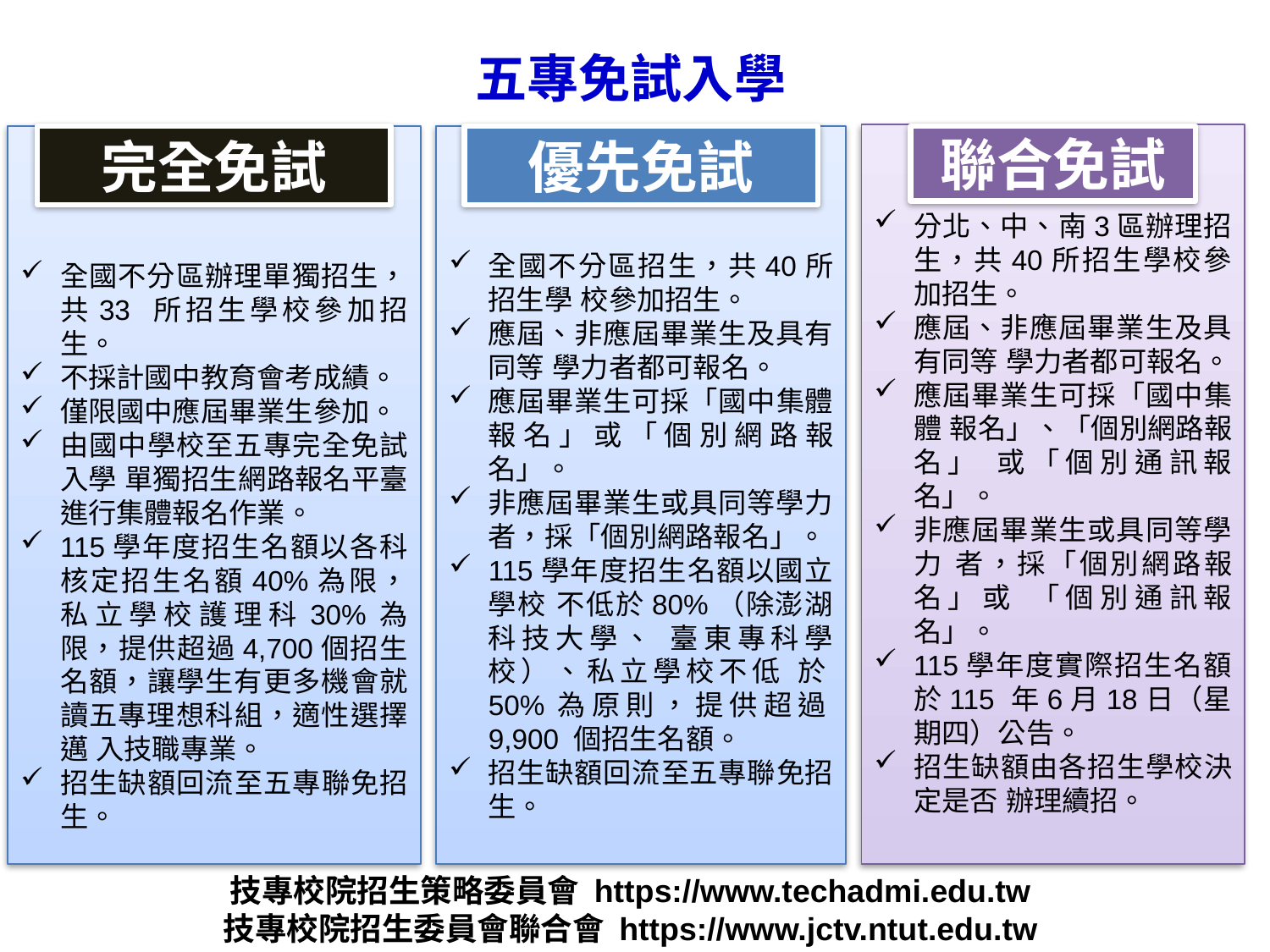

# 五專免試入學

分北、中、南3區辦理招生，共40所招生學校參加招生。
應屆、非應屆畢業生及具有同等 學力者都可報名。
應屆畢業生可採「國中集體 報名」、「個別網路報名」 或「個別通訊報名」。
非應屆畢業生或具同等學力 者，採「個別網路報名」或 「個別通訊報名」。
115學年度實際招生名額於115 年6月18日（星期四）公告。
招生缺額由各招生學校決定是否 辦理續招。

全國不分區辦理單獨招生，共33 所招生學校參加招生。
不採計國中教育會考成績。
僅限國中應屆畢業生參加。
由國中學校至五專完全免試入學 單獨招生網路報名平臺進行集體報名作業。
115學年度招生名額以各科核定招生名額40%為限，私立學校護理科30%為限，提供超過4,700個招生名額，讓學生有更多機會就讀五專理想科組，適性選擇邁 入技職專業。
招生缺額回流至五專聯免招生。
優先免試

全國不分區招生，共40所招生學 校參加招生。
應屆、非應屆畢業生及具有同等 學力者都可報名。
應屆畢業生可採「國中集體 報名」或「個別網路報名」。
非應屆畢業生或具同等學力 者，採「個別網路報名」。
115學年度招生名額以國立學校 不低於80%（除澎湖科技大學、 臺東專科學校）、私立學校不低 於50%為原則，提供超過9,900 個招生名額。
招生缺額回流至五專聯免招生。
聯合免試
完全免試

技專校院招生策略委員會 https://www.techadmi.edu.tw
技專校院招生委員會聯合會 https://www.jctv.ntut.edu.tw